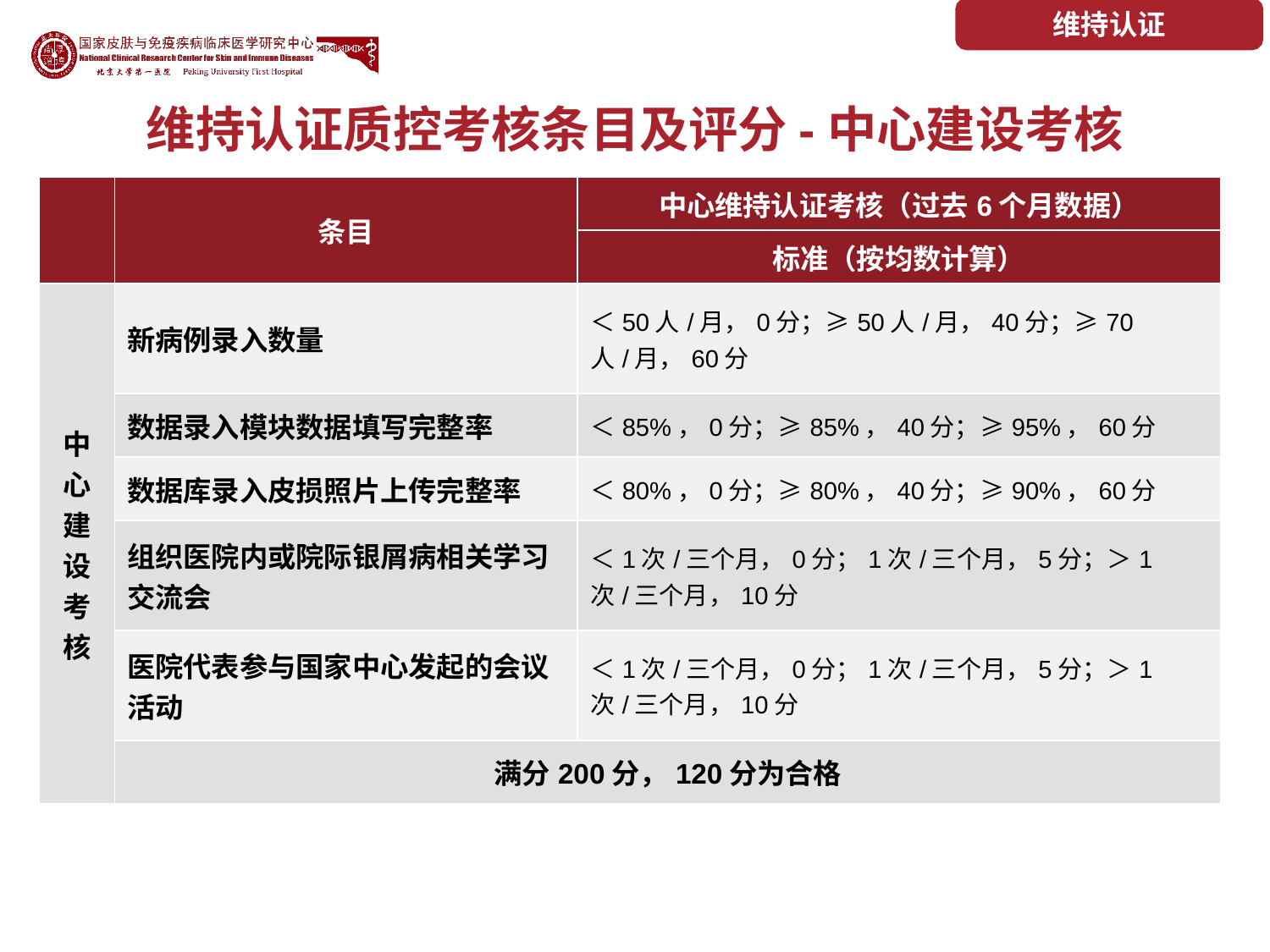

维持认证
# 维持认证质控考核条目及评分-中心建设考核
|  | 条目 | 中心维持认证考核（过去6个月数据） |
| --- | --- | --- |
|  |  | 标准（按均数计算） |
| 中心建设考核 | 新病例录入数量 | ＜50人/月，0分；≥50人/月，40分；≥70人/月，60分 |
|  | 数据录入模块数据填写完整率 | ＜85%，0分；≥85%，40分；≥95%，60分 |
|  | 数据库录入皮损照片上传完整率 | ＜80%，0分；≥80%，40分；≥90%，60分 |
|  | 组织医院内或院际银屑病相关学习交流会 | ＜1次/三个月，0分；1次/三个月，5分；＞1次/三个月，10分 |
|  | 医院代表参与国家中心发起的会议活动 | ＜1次/三个月，0分；1次/三个月，5分；＞1次/三个月，10分 |
|  | 满分200分，120分为合格 |  |